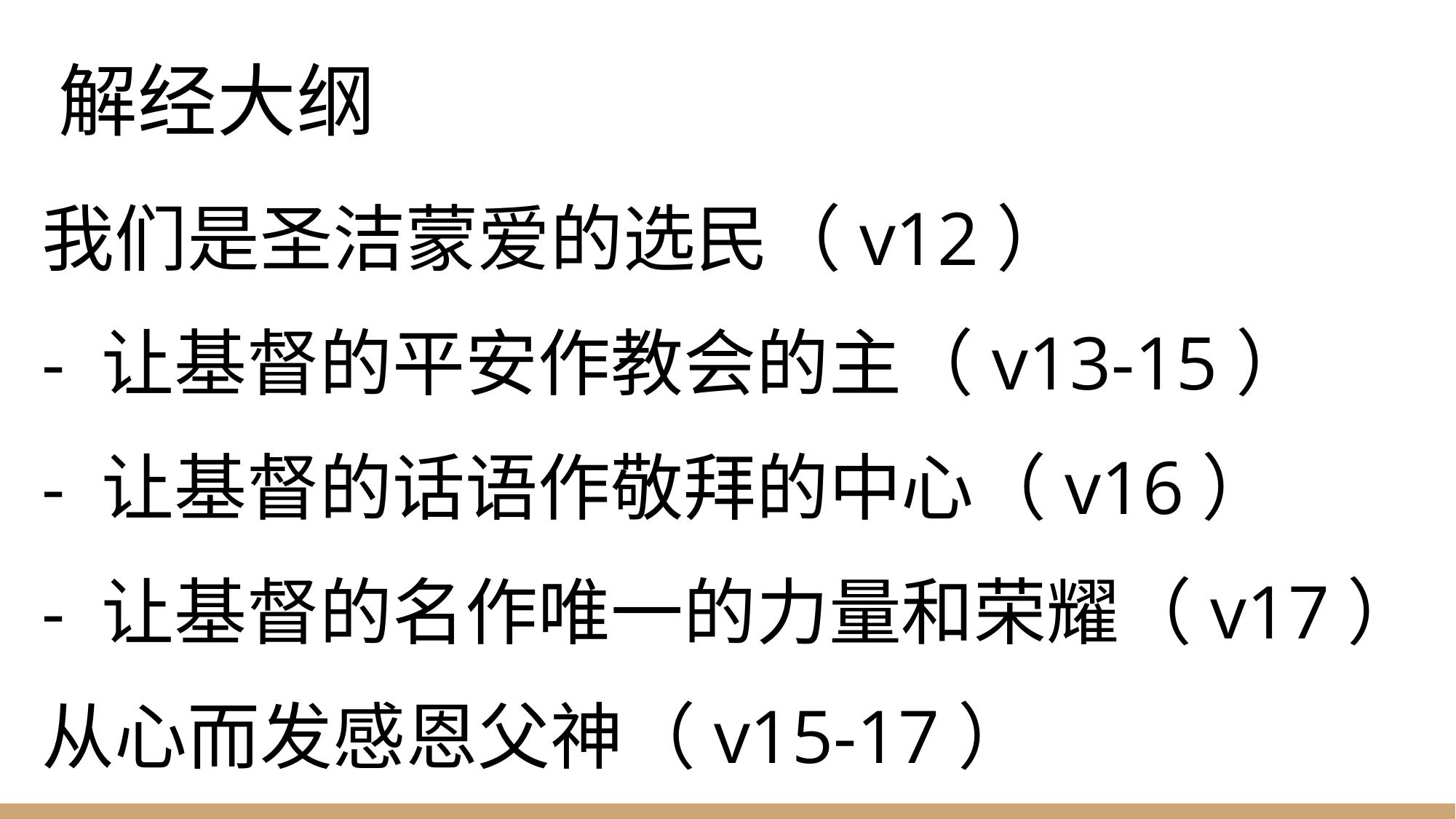

# 解经大纲
我们是圣洁蒙爱的选民（v12）
- 让基督的平安作教会的主（v13-15）
- 让基督的话语作敬拜的中心（v16）
- 让基督的名作唯一的力量和荣耀（v17）
从心而发感恩父神（v15-17）